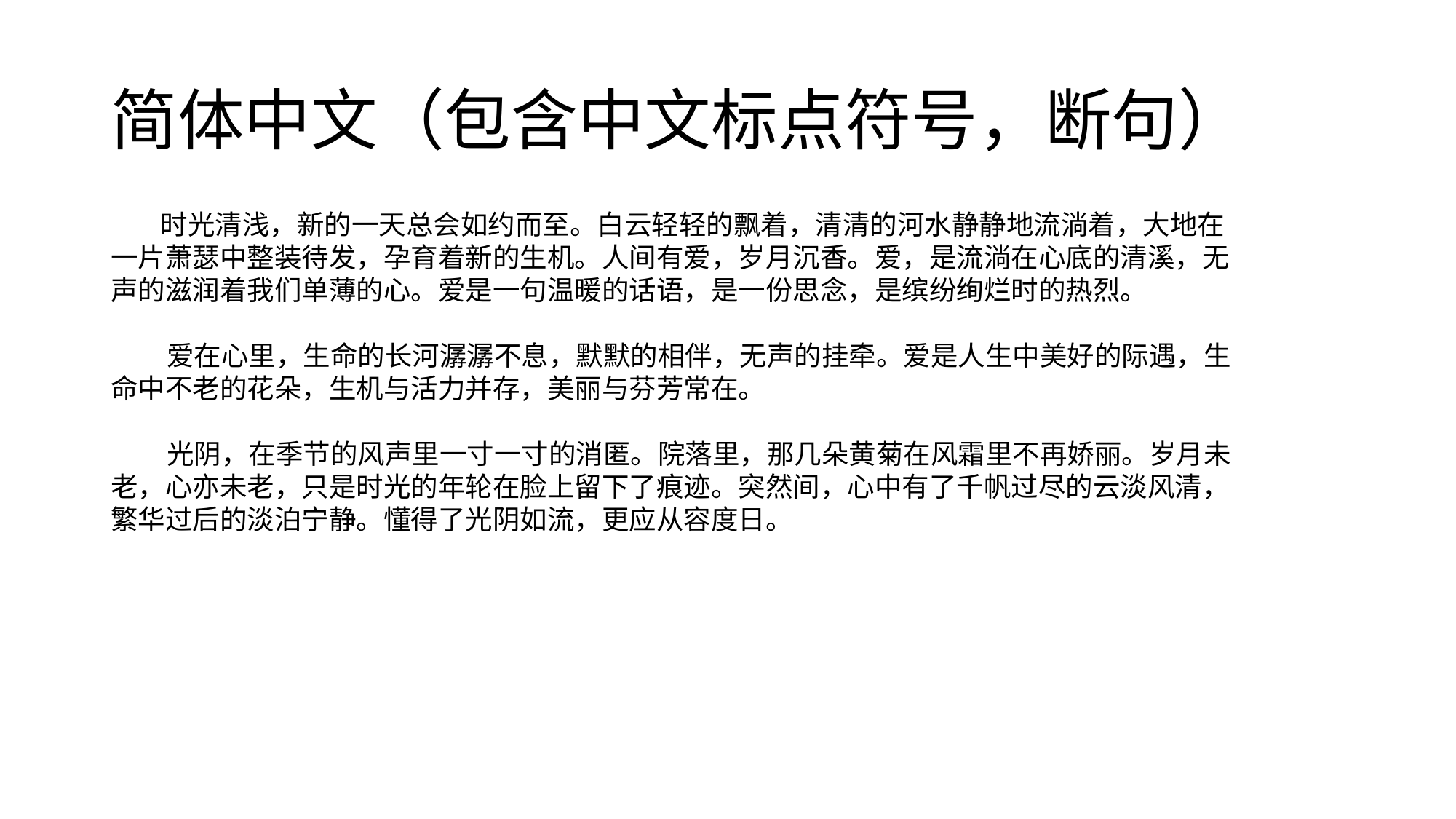

# 简体中文（包含中文标点符号，断句）
       时光清浅，新的一天总会如约而至。白云轻轻的飘着，清清的河水静静地流淌着，大地在一片萧瑟中整装待发，孕育着新的生机。人间有爱，岁月沉香。爱，是流淌在心底的清溪，无声的滋润着我们单薄的心。爱是一句温暖的话语，是一份思念，是缤纷绚烂时的热烈。

        爱在心里，生命的长河潺潺不息，默默的相伴，无声的挂牵。爱是人生中美好的际遇，生命中不老的花朵，生机与活力并存，美丽与芬芳常在。

        光阴，在季节的风声里一寸一寸的消匿。院落里，那几朵黄菊在风霜里不再娇丽。岁月未老，心亦未老，只是时光的年轮在脸上留下了痕迹。突然间，心中有了千帆过尽的云淡风清，繁华过后的淡泊宁静。懂得了光阴如流，更应从容度日。